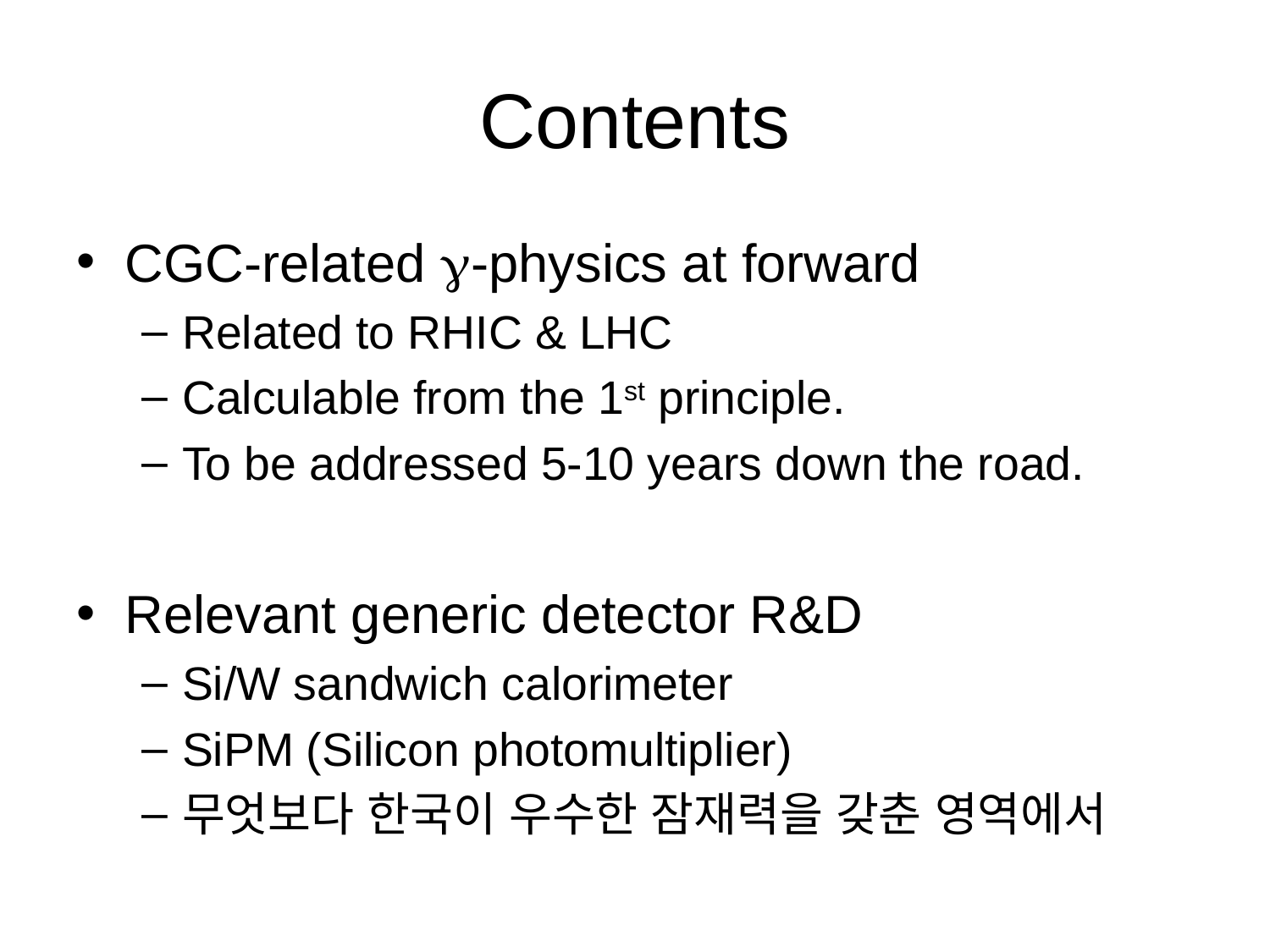

# Contents
CGC-related γ-physics at forward
Related to RHIC & LHC
Calculable from the 1st principle.
To be addressed 5-10 years down the road.

Relevant generic detector R&D
Si/W sandwich calorimeter
SiPM (Silicon photomultiplier)
무엇보다 한국이 우수한 잠재력을 갖춘 영역에서